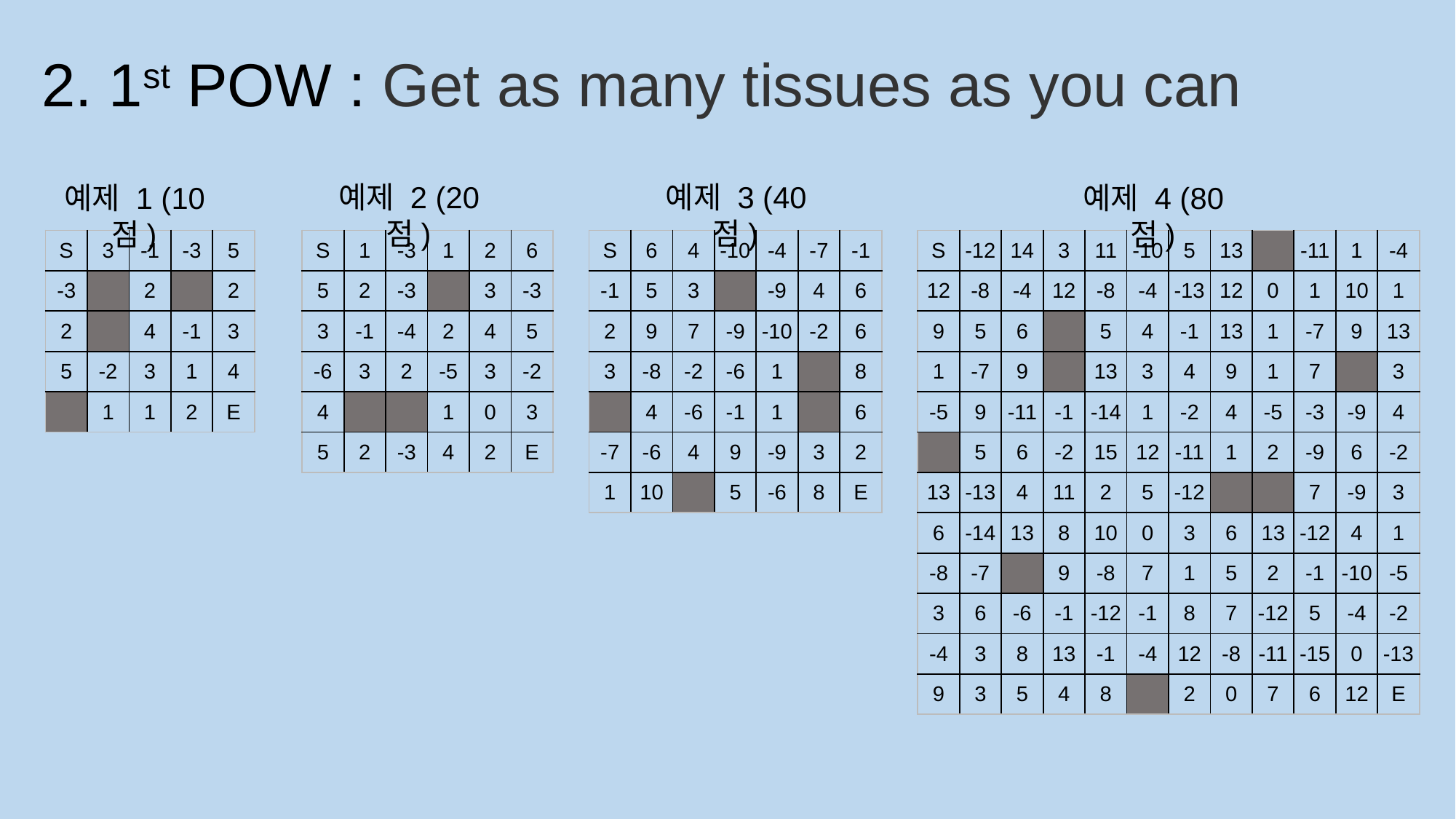

2. 1st POW : Get as many tissues as you can
예제 2 (20점)
예제 3 (40점)
예제 1 (10점)
예제 4 (80점)
| S | 3 | -1 | -3 | 5 |
| --- | --- | --- | --- | --- |
| -3 |  | 2 |  | 2 |
| 2 |  | 4 | -1 | 3 |
| 5 | -2 | 3 | 1 | 4 |
|  | 1 | 1 | 2 | E |
| S | 1 | -3 | 1 | 2 | 6 |
| --- | --- | --- | --- | --- | --- |
| 5 | 2 | -3 |  | 3 | -3 |
| 3 | -1 | -4 | 2 | 4 | 5 |
| -6 | 3 | 2 | -5 | 3 | -2 |
| 4 |  |  | 1 | 0 | 3 |
| 5 | 2 | -3 | 4 | 2 | E |
| S | 6 | 4 | -10 | -4 | -7 | -1 |
| --- | --- | --- | --- | --- | --- | --- |
| -1 | 5 | 3 |  | -9 | 4 | 6 |
| 2 | 9 | 7 | -9 | -10 | -2 | 6 |
| 3 | -8 | -2 | -6 | 1 |  | 8 |
|  | 4 | -6 | -1 | 1 |  | 6 |
| -7 | -6 | 4 | 9 | -9 | 3 | 2 |
| 1 | 10 |  | 5 | -6 | 8 | E |
| S | -12 | 14 | 3 | 11 | -10 | 5 | 13 |  | -11 | 1 | -4 |
| --- | --- | --- | --- | --- | --- | --- | --- | --- | --- | --- | --- |
| 12 | -8 | -4 | 12 | -8 | -4 | -13 | 12 | 0 | 1 | 10 | 1 |
| 9 | 5 | 6 |  | 5 | 4 | -1 | 13 | 1 | -7 | 9 | 13 |
| 1 | -7 | 9 |  | 13 | 3 | 4 | 9 | 1 | 7 |  | 3 |
| -5 | 9 | -11 | -1 | -14 | 1 | -2 | 4 | -5 | -3 | -9 | 4 |
|  | 5 | 6 | -2 | 15 | 12 | -11 | 1 | 2 | -9 | 6 | -2 |
| 13 | -13 | 4 | 11 | 2 | 5 | -12 |  |  | 7 | -9 | 3 |
| 6 | -14 | 13 | 8 | 10 | 0 | 3 | 6 | 13 | -12 | 4 | 1 |
| -8 | -7 |  | 9 | -8 | 7 | 1 | 5 | 2 | -1 | -10 | -5 |
| 3 | 6 | -6 | -1 | -12 | -1 | 8 | 7 | -12 | 5 | -4 | -2 |
| -4 | 3 | 8 | 13 | -1 | -4 | 12 | -8 | -11 | -15 | 0 | -13 |
| 9 | 3 | 5 | 4 | 8 |  | 2 | 0 | 7 | 6 | 12 | E |